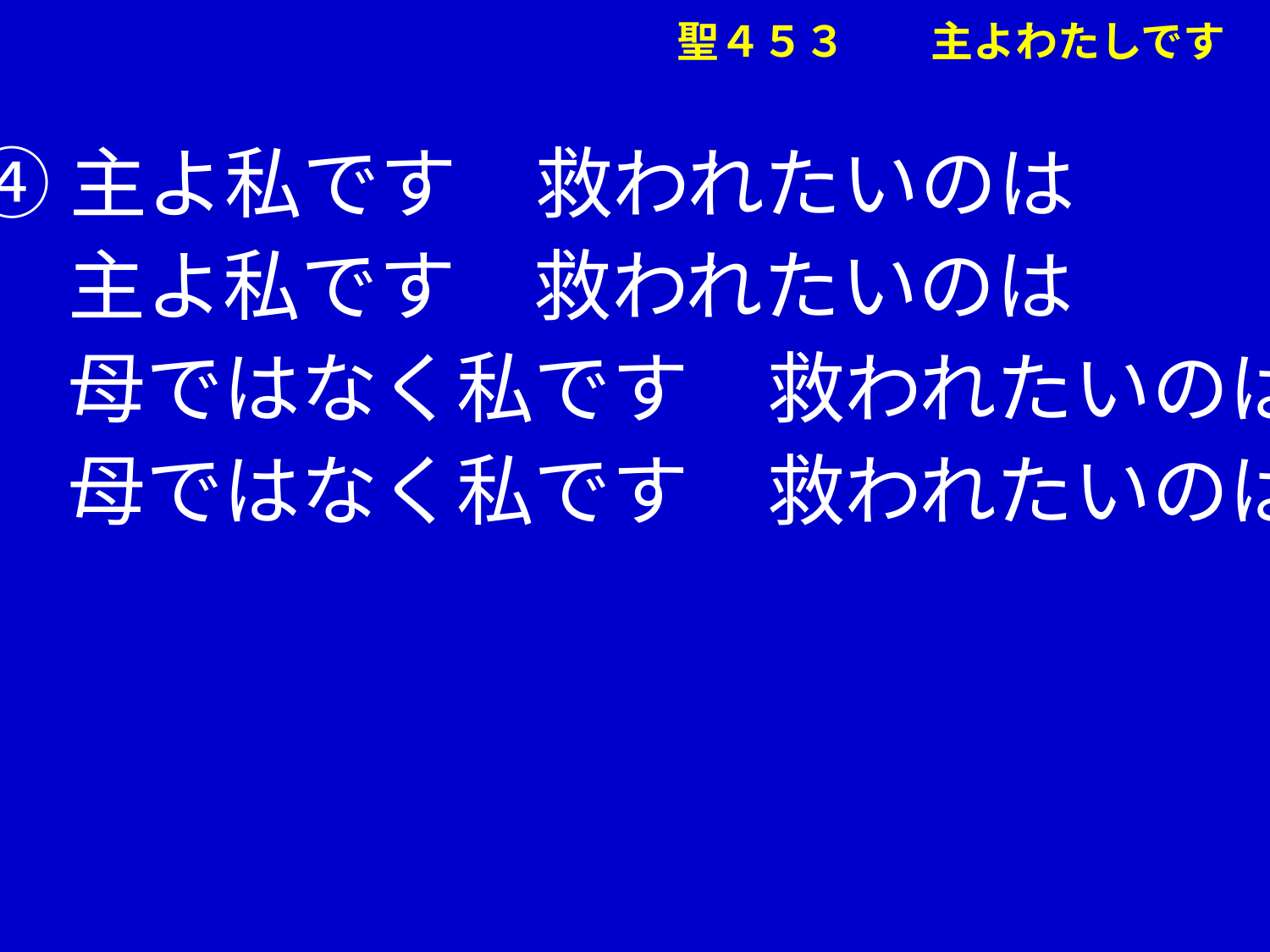

聖４５３　　主よわたしです
④主よ私です　救われたいのは
　 主よ私です　救われたいのは
　 母ではなく私です　救われたいのは
　 母ではなく私です　救われたいのは